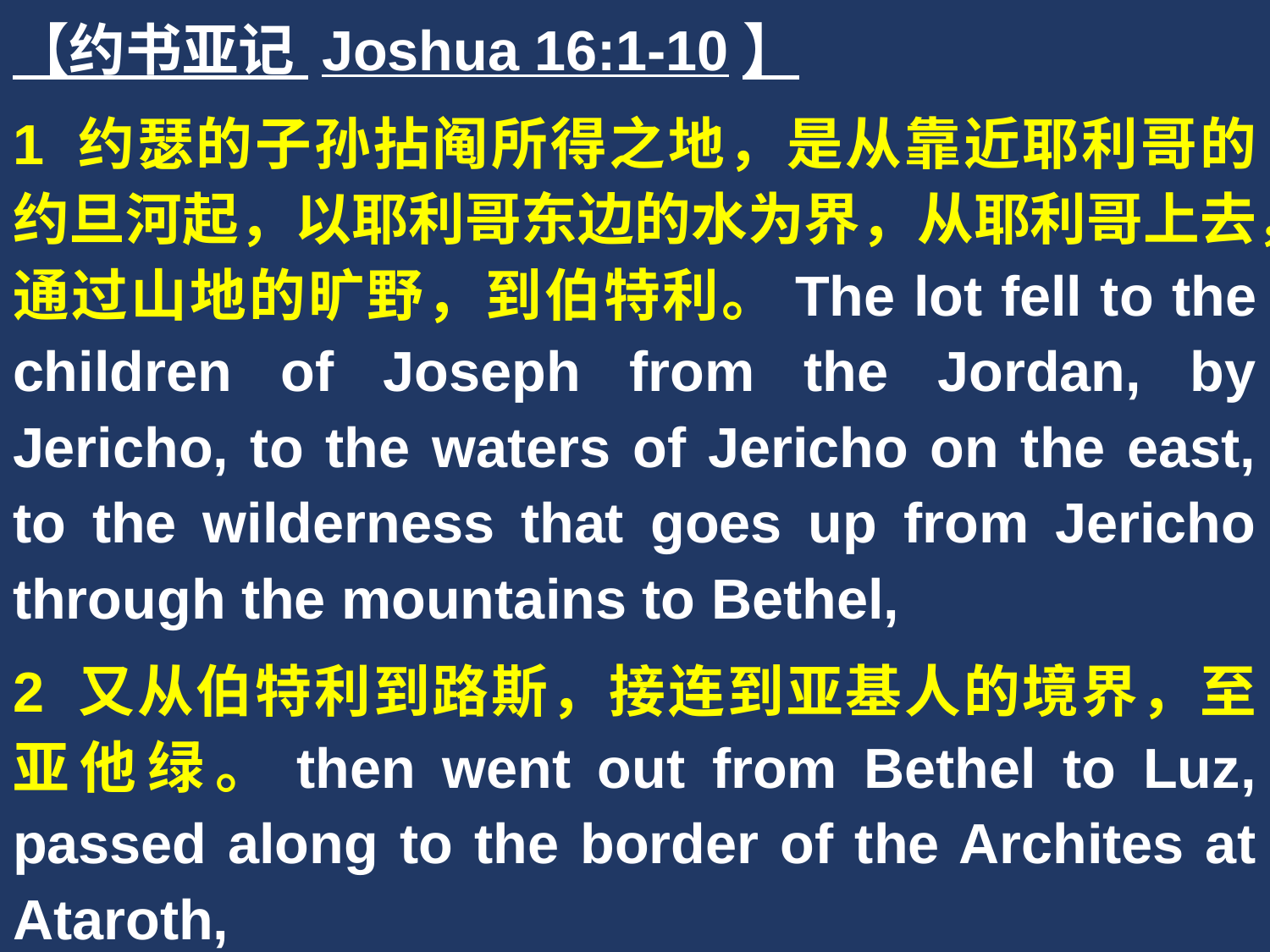

【约书亚记 Joshua 16:1-10】
1 约瑟的子孙拈阄所得之地，是从靠近耶利哥的约旦河起，以耶利哥东边的水为界，从耶利哥上去，通过山地的旷野，到伯特利。The lot fell to the children of Joseph from the Jordan, by Jericho, to the waters of Jericho on the east, to the wilderness that goes up from Jericho through the mountains to Bethel,
2 又从伯特利到路斯，接连到亚基人的境界，至亚他绿。then went out from Bethel to Luz, passed along to the border of the Archites at Ataroth,